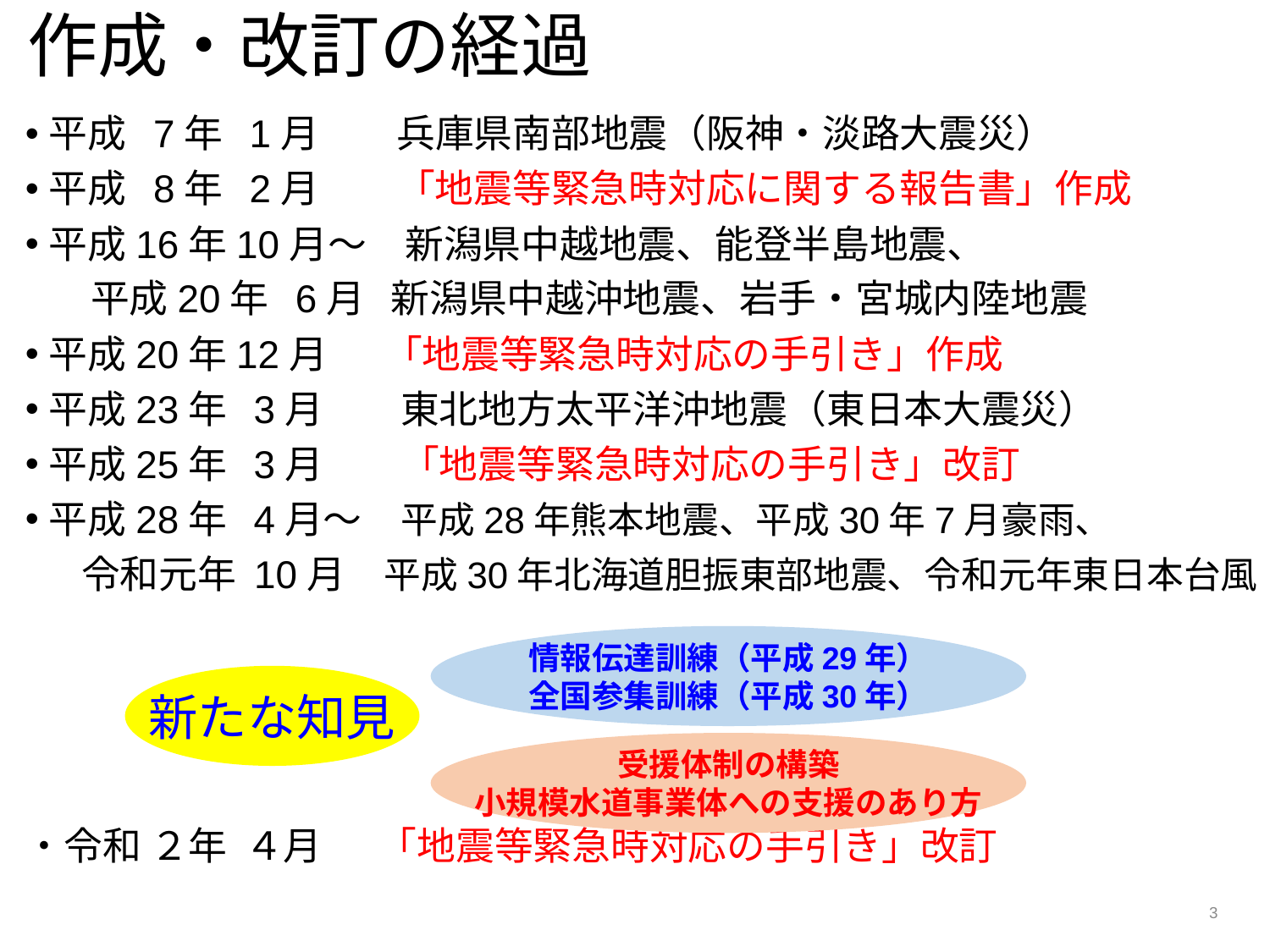

# 作成・改訂の経過
平成  7年  1月　　兵庫県南部地震（阪神・淡路大震災）
平成  8年  2月　　「地震等緊急時対応に関する報告書」作成
平成16年10月～　新潟県中越地震、能登半島地震、
  　平成20年  6月   新潟県中越沖地震、岩手・宮城内陸地震
平成20年12月　  「地震等緊急時対応の手引き」作成
平成23年  3月　　東北地方太平洋沖地震（東日本大震災）
平成25年  3月　　「地震等緊急時対応の手引き」改訂
平成28年  4月～　平成28年熊本地震、平成30年7月豪雨、
　  令和元年 10月　平成30年北海道胆振東部地震、令和元年東日本台風

・令和 ２年  ４月  　「地震等緊急時対応の手引き」改訂
情報伝達訓練（平成29年）
全国参集訓練（平成30年）
新たな知見
受援体制の構築
小規模水道事業体への支援のあり方
3